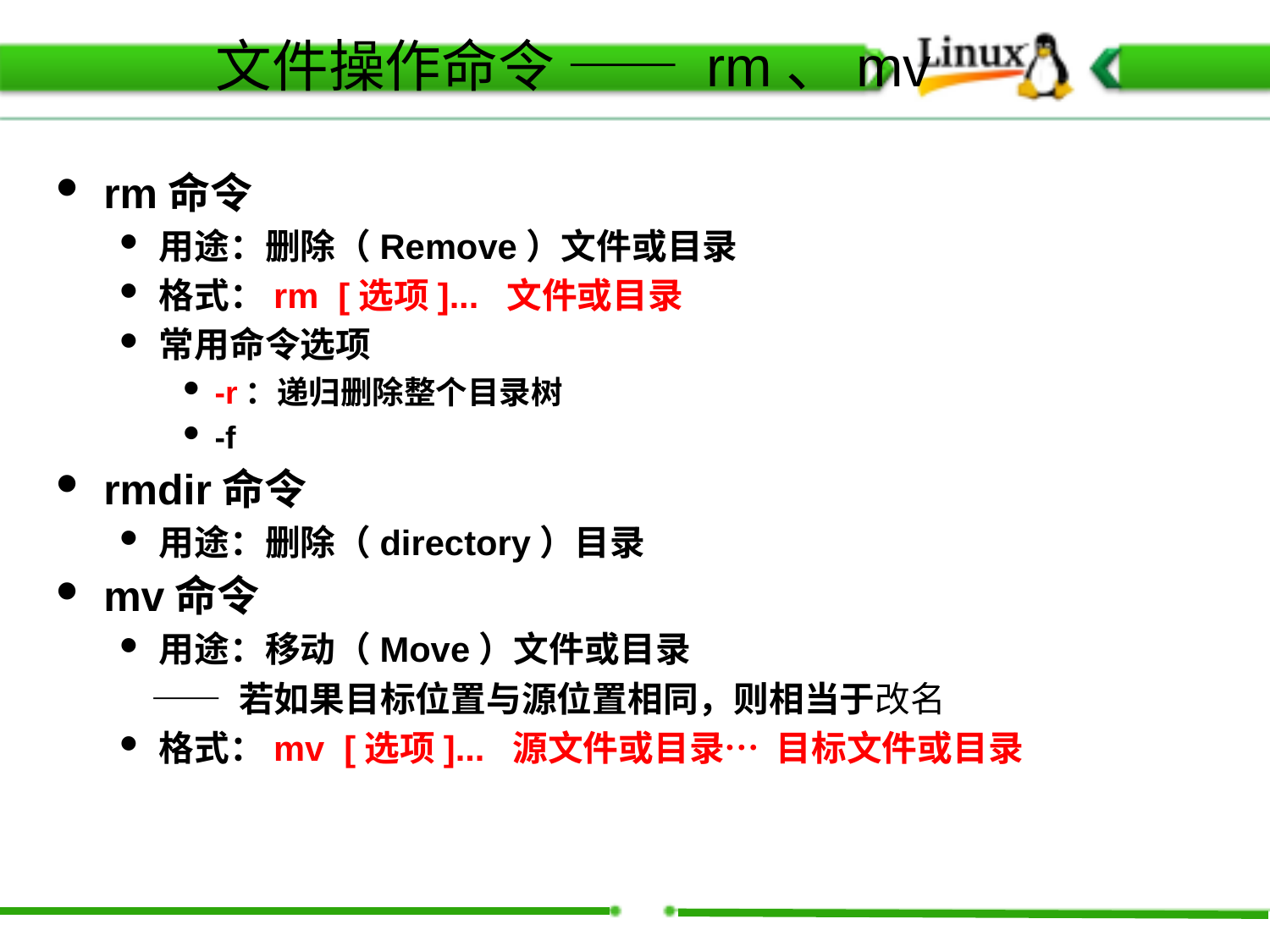

文件操作命令 —— rm、mv
rm命令
用途：删除（Remove）文件或目录
格式：rm  [选项]...  文件或目录
常用命令选项
-r：递归删除整个目录树
-f
rmdir命令
用途：删除（directory）目录
mv命令
用途：移动（Move）文件或目录
    —— 若如果目标位置与源位置相同，则相当于改名
格式：mv  [选项]...  源文件或目录…  目标文件或目录

11